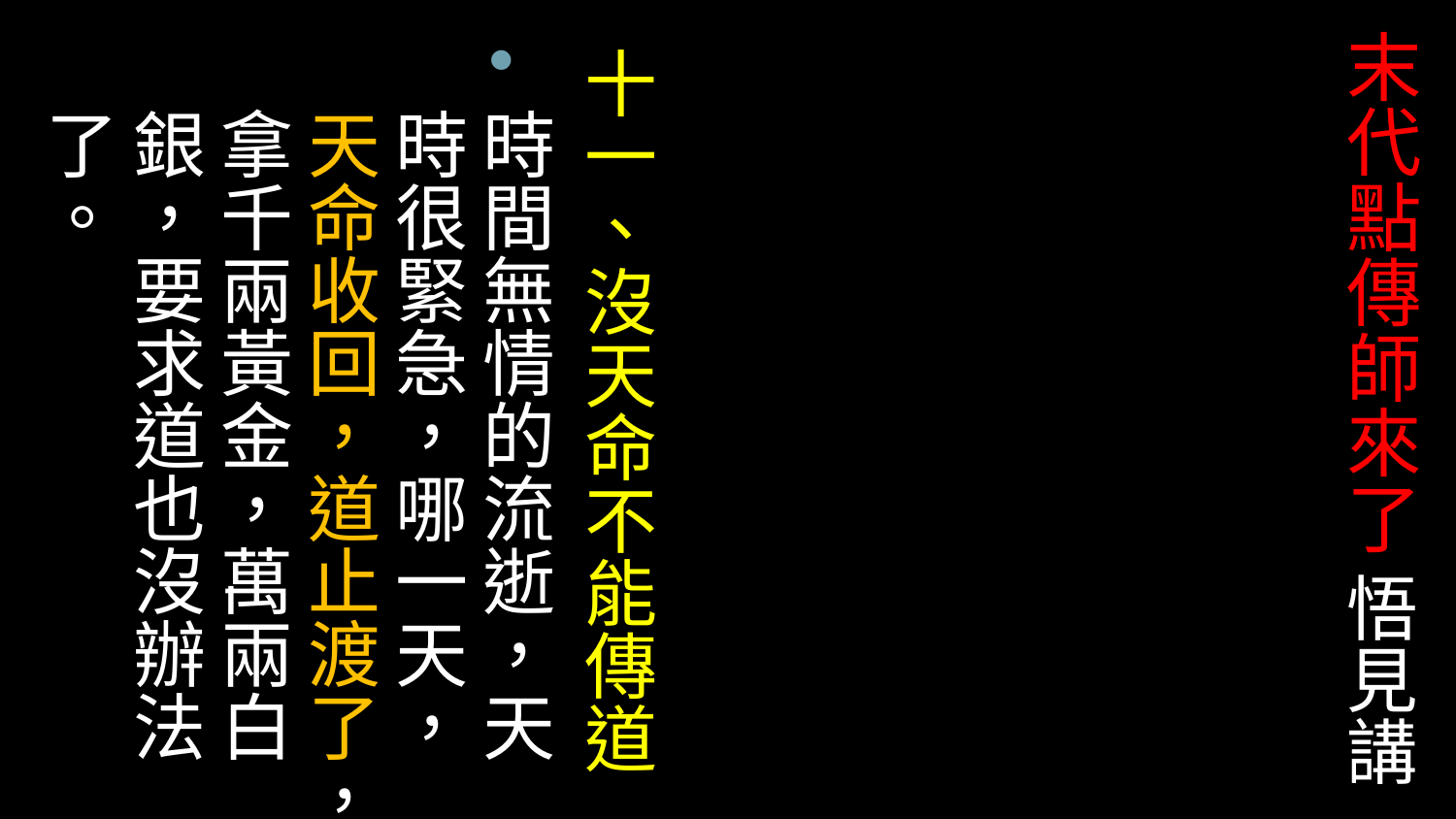

# 末代點傳師來了 悟見講
十一、沒天命不能傳道
時間無情的流逝，天時很緊急，哪一天，天命收回，道止渡了，拿千兩黃金，萬兩白銀，要求道也沒辦法了。